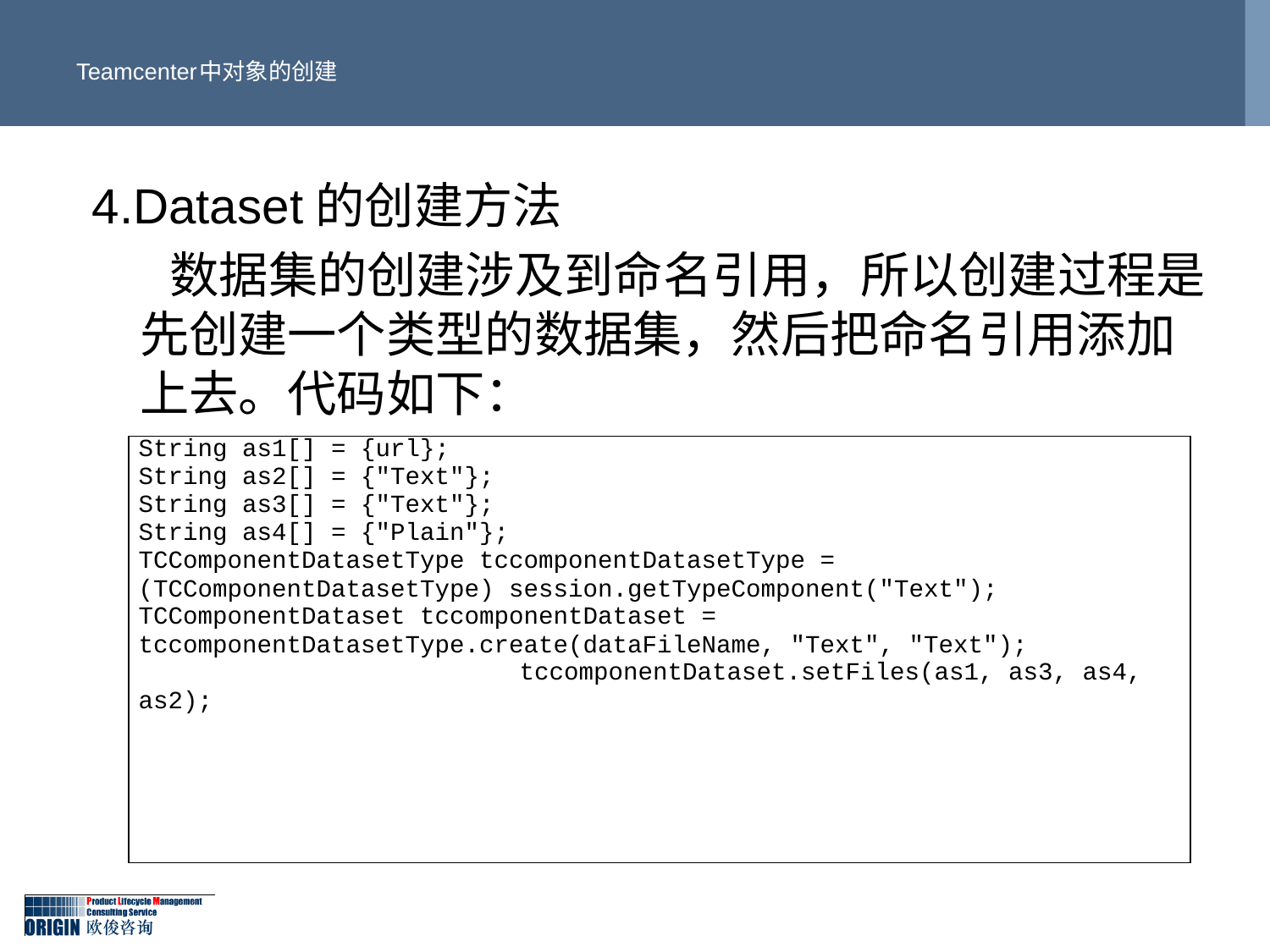

# Teamcenter中对象的创建
4.Dataset的创建方法
      数据集的创建涉及到命名引用，所以创建过程是先创建一个类型的数据集，然后把命名引用添加上去。代码如下：

| String as1[] = {url}; String as2[] = {"Text"}; String as3[] = {"Text"}; String as4[] = {"Plain"}; TCComponentDatasetType tccomponentDatasetType = (TCComponentDatasetType) session.getTypeComponent("Text"); TCComponentDataset tccomponentDataset = tccomponentDatasetType.create(dataFileName, "Text", "Text"); tccomponentDataset.setFiles(as1, as3, as4, as2); |
| --- |